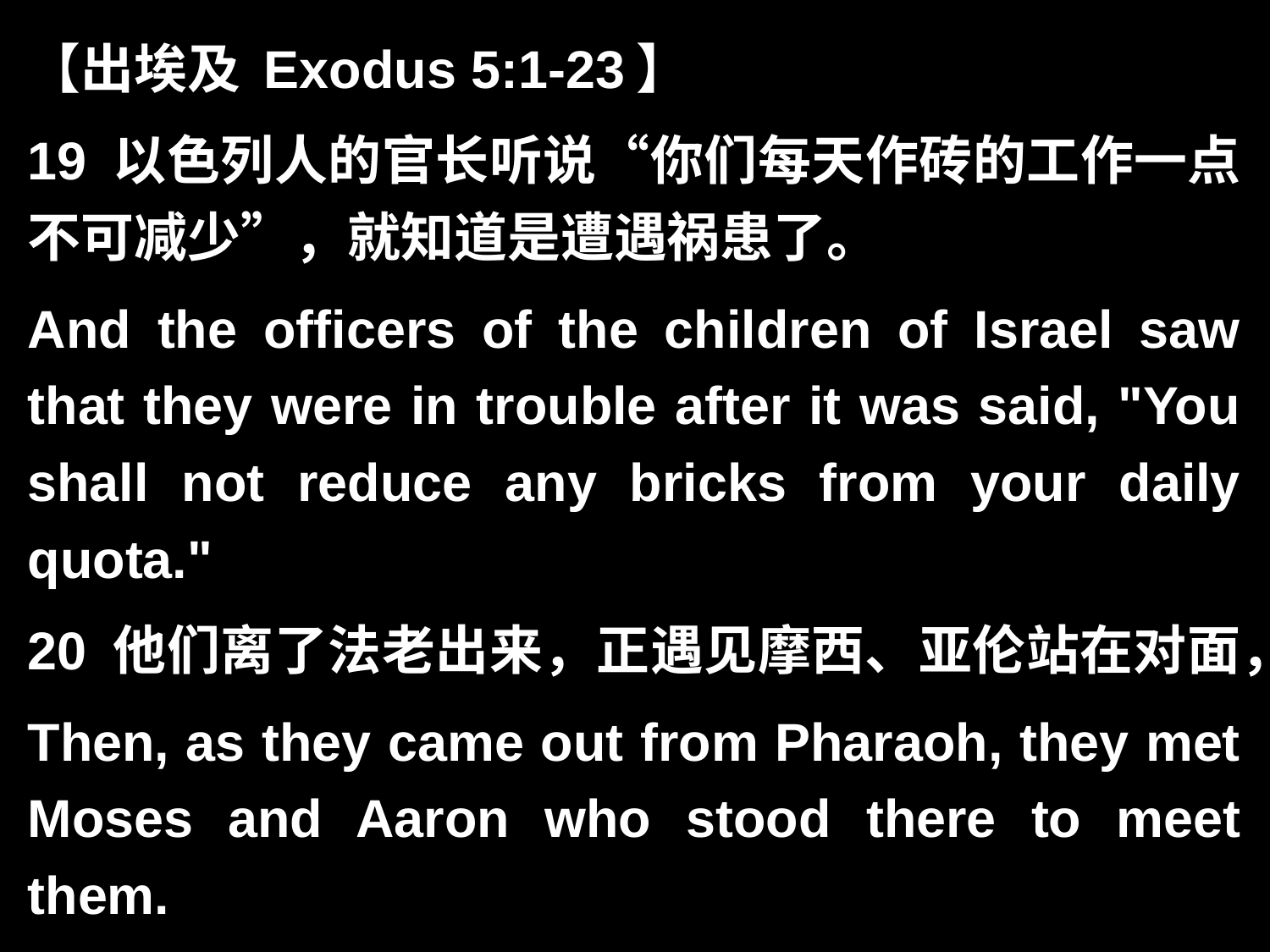

【出埃及 Exodus 5:1-23】
19 以色列人的官长听说“你们每天作砖的工作一点不可减少”，就知道是遭遇祸患了。
And the officers of the children of Israel saw that they were in trouble after it was said, "You shall not reduce any bricks from your daily quota."
20 他们离了法老出来，正遇见摩西、亚伦站在对面，
Then, as they came out from Pharaoh, they met Moses and Aaron who stood there to meet them.